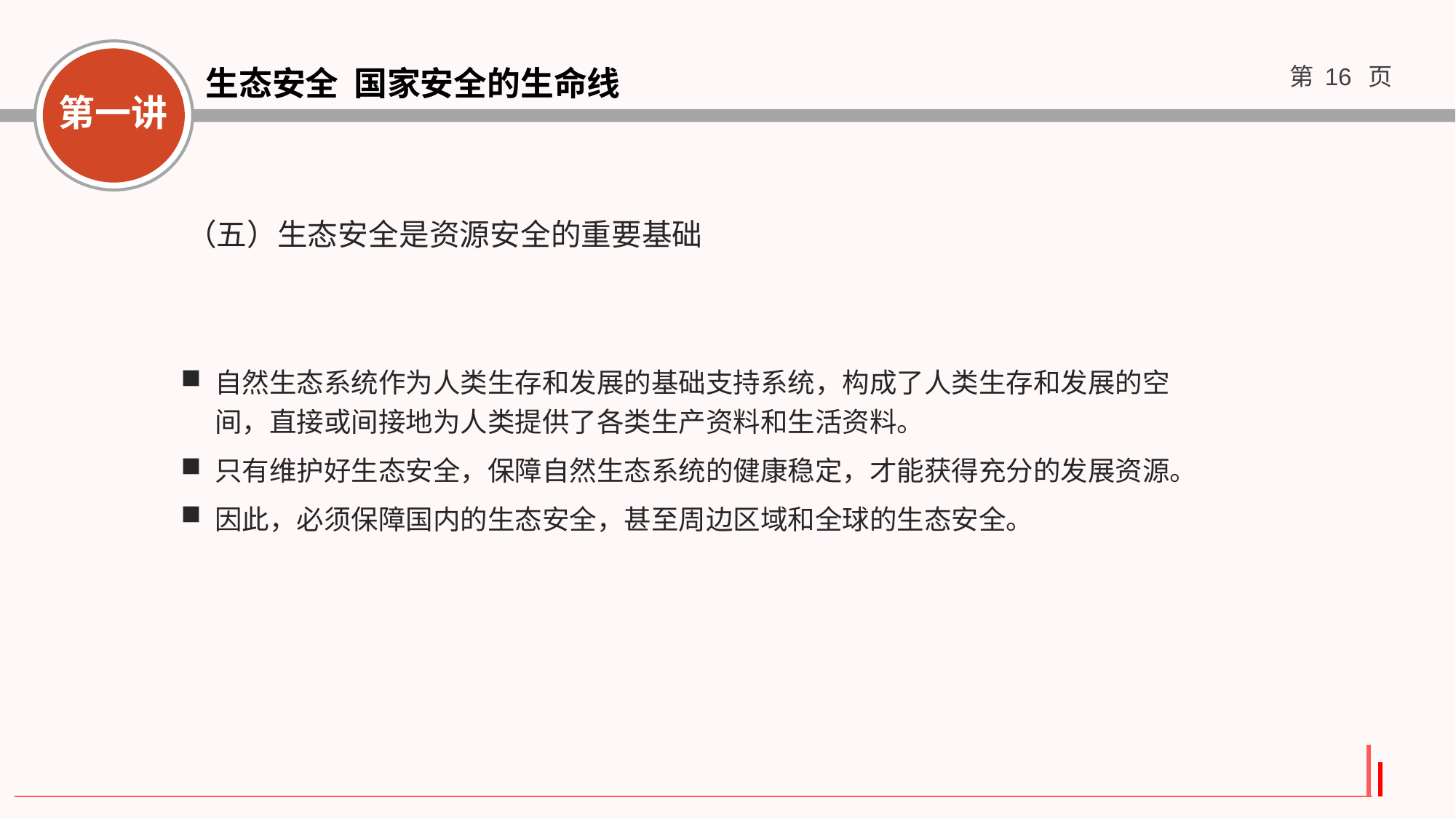

（五）生态安全是资源安全的重要基础
自然生态系统作为人类生存和发展的基础支持系统，构成了人类生存和发展的空间，直接或间接地为人类提供了各类生产资料和生活资料。
只有维护好生态安全，保障自然生态系统的健康稳定，才能获得充分的发展资源。
因此，必须保障国内的生态安全，甚至周边区域和全球的生态安全。